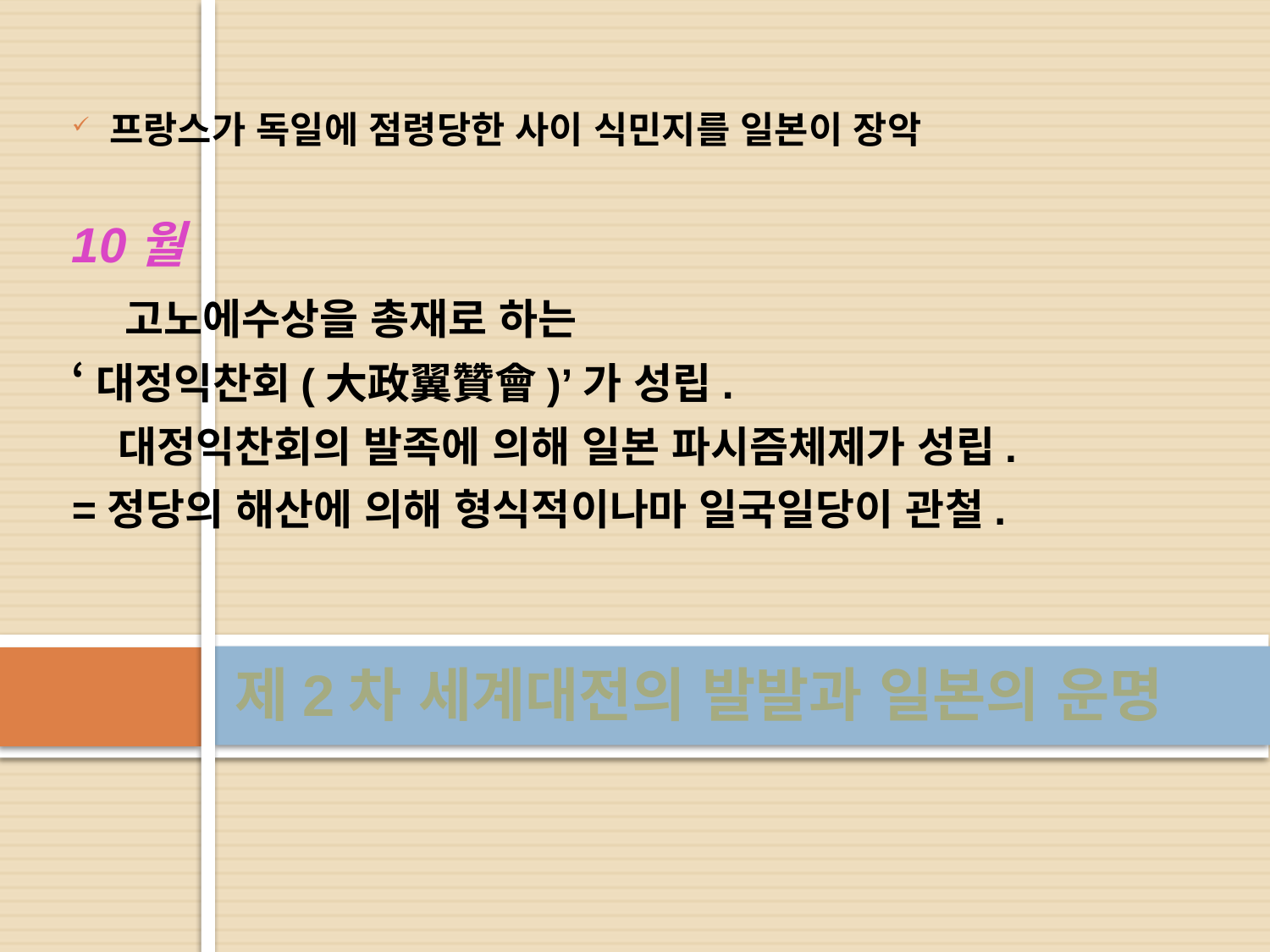

프랑스가 독일에 점령당한 사이 식민지를 일본이 장악

10월
   고노에수상을 총재로 하는
‘대정익찬회(大政翼贊會)’가 성립.
   대정익찬회의 발족에 의해 일본 파시즘체제가 성립.
=정당의 해산에 의해 형식적이나마 일국일당이 관철.

# 제2차 세계대전의 발발과 일본의 운명